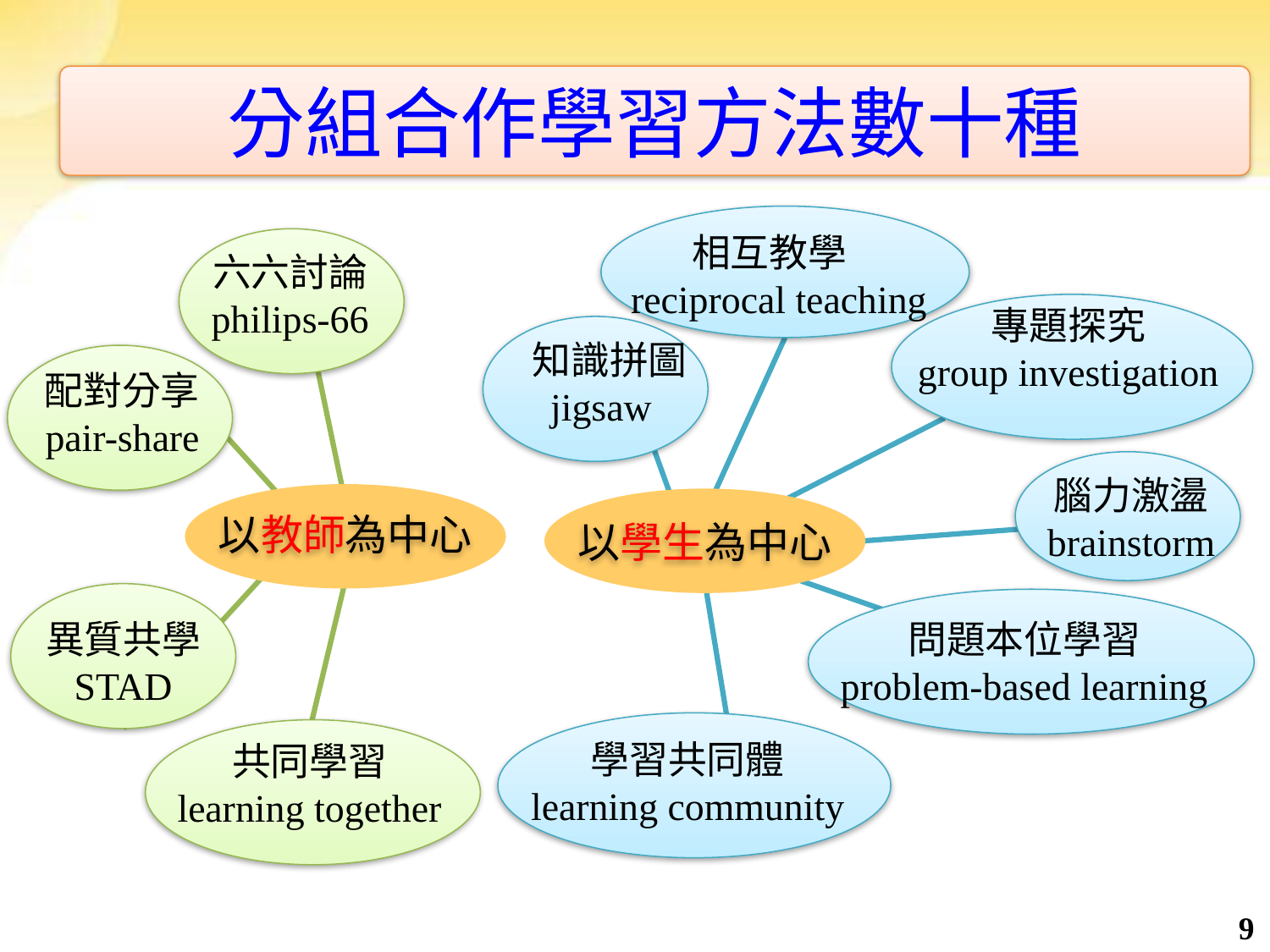

分組合作學習方法數十種

相互教學
  reciprocal teaching

六六討論
philips-66
專題探究
group investigation

 知識拼圖
jigsaw

配對分享
pair-share

腦力激盪
brainstorm

以教師為中心

以學生為中心

異質共學
STAD

問題本位學習
problem-based learning

學習共同體
learning community

共同學習
learning together
9